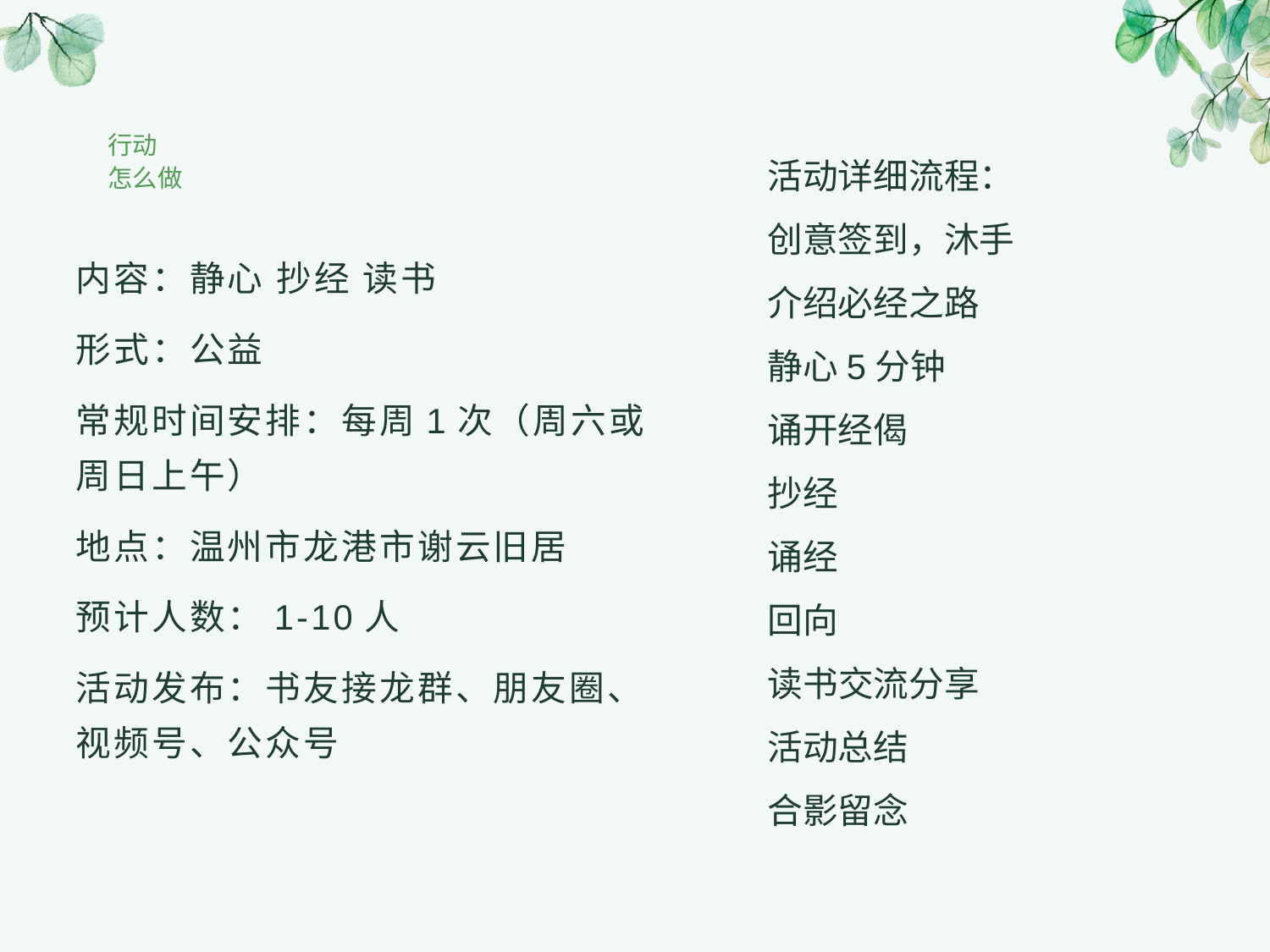

行动
怎么做
活动详细流程：
创意签到，沐手
介绍必经之路
静心5分钟
诵开经偈
抄经
诵经
回向
读书交流分享
活动总结
合影留念
内容：静心 抄经 读书
形式：公益
常规时间安排：每周1次（周六或周日上午）
地点：温州市龙港市谢云旧居
预计人数：1-10人
活动发布：书友接龙群、朋友圈、视频号、公众号